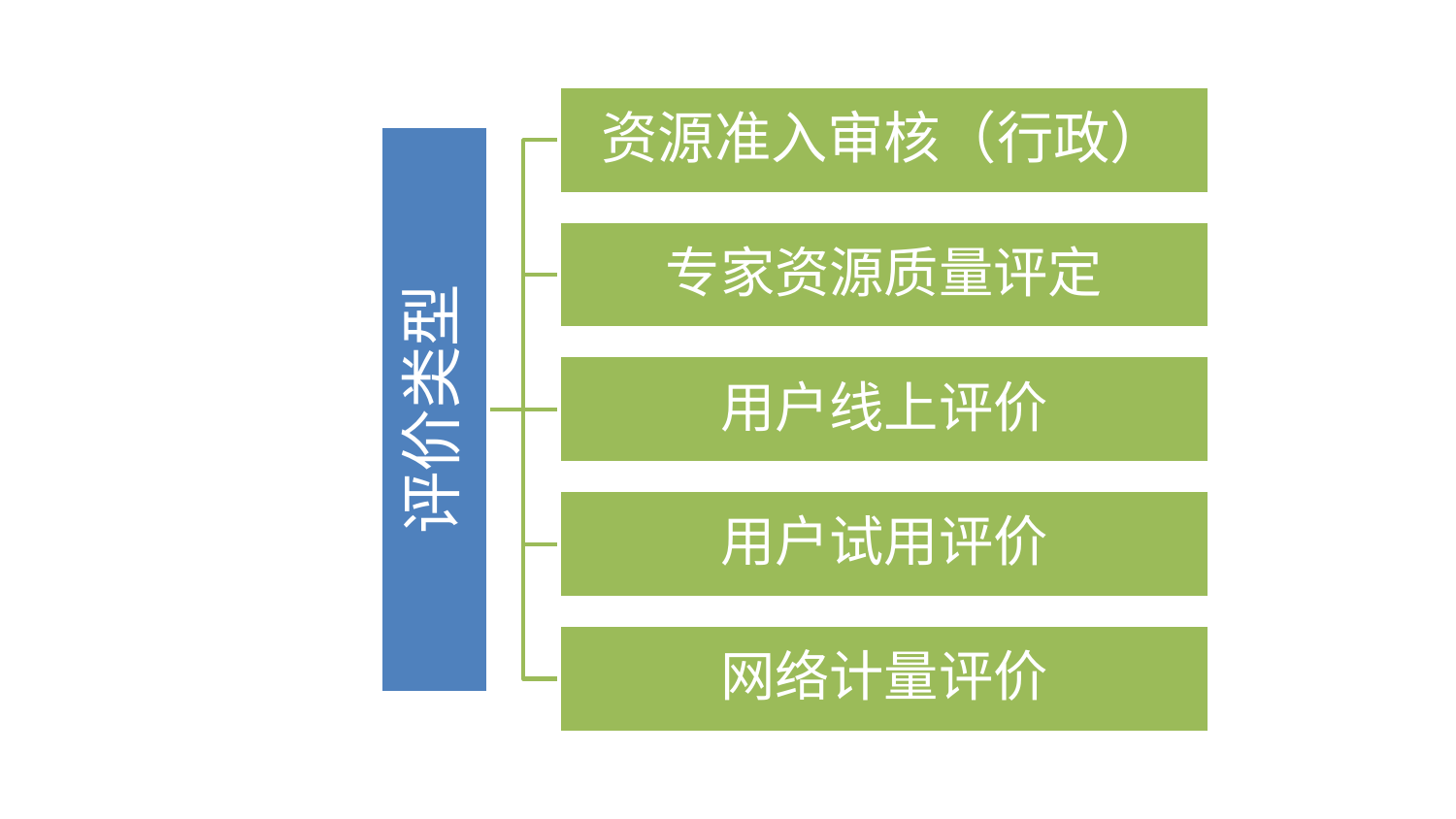

评价类型
资源准入审核（行政）
专家资源质量评定
用户线上评价
用户试用评价
网络计量评价